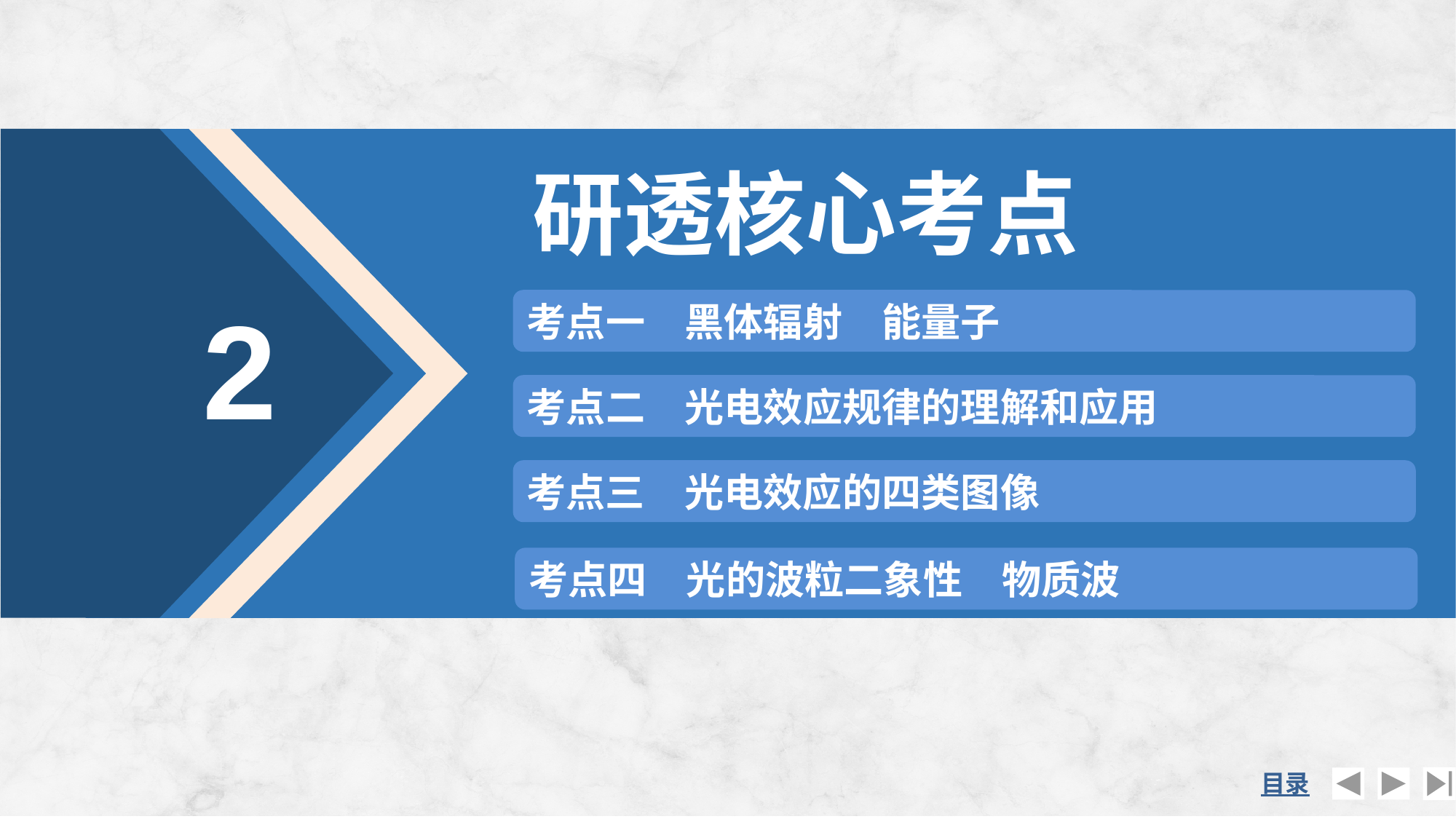

研透核心考点
2
考点一　黑体辐射　能量子
考点二　光电效应规律的理解和应用
考点三　光电效应的四类图像
考点四　光的波粒二象性　物质波